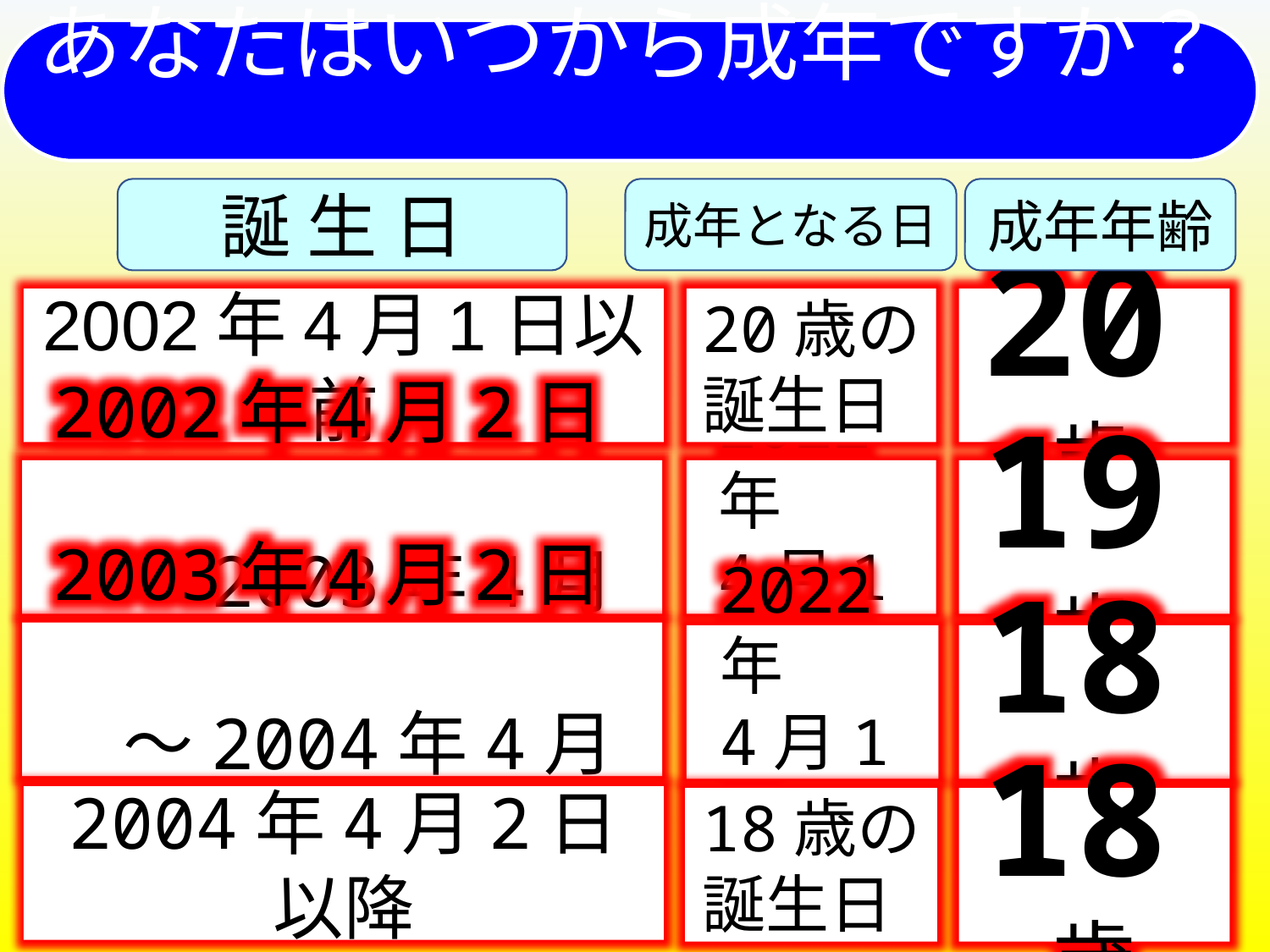

あなたはいつから成年ですか？
誕 生 日
成年となる日
成年年齢
20歳の誕生日
20歳
2002年4月1日以前
2002年4月2日
　～2003年4月1日
19歳
2022年
4月1日
2003年4月2日
　～2004年4月1日
18歳
2022年
4月1日
2004年4月2日以降
18歳
18歳の誕生日